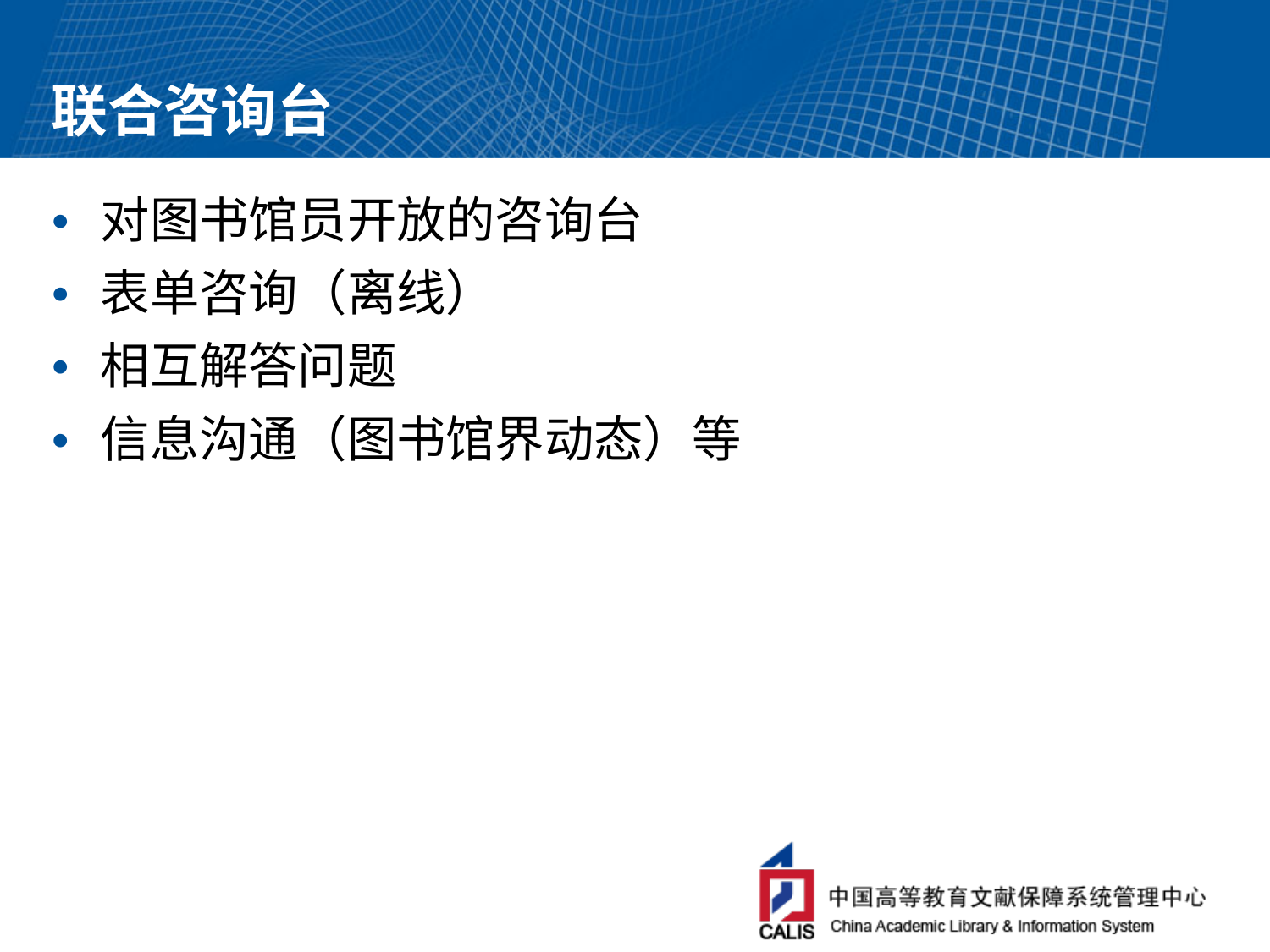

# 联合咨询台
对图书馆员开放的咨询台
表单咨询（离线）
相互解答问题
信息沟通（图书馆界动态）等